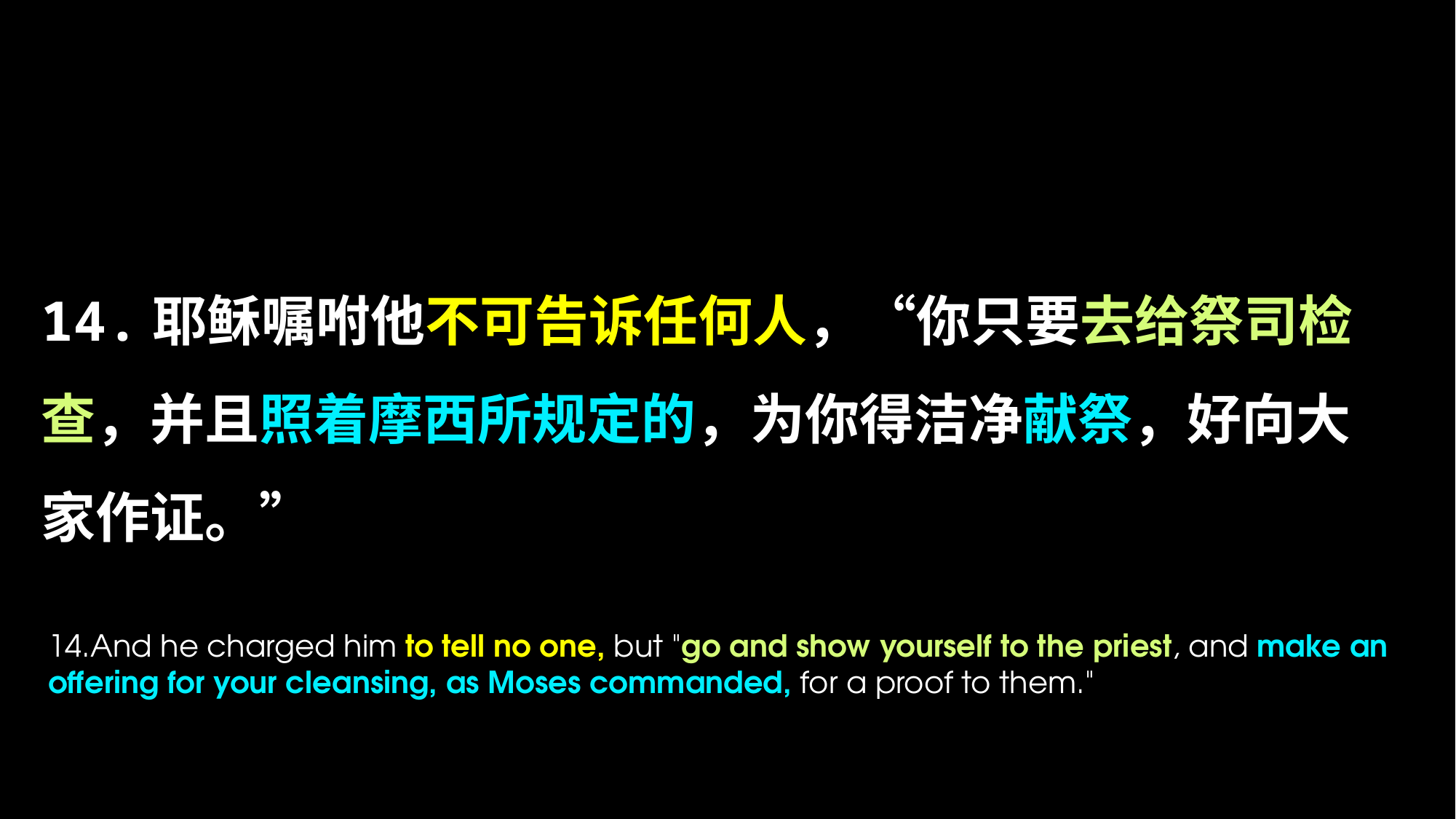

14.耶稣嘱咐他不可告诉任何人，“你只要去给祭司检查，并且照着摩西所规定的，为你得洁净献祭，好向大家作证。”
14.And he charged him to tell no one, but "go and show yourself to the priest, and make an offering for your cleansing, as Moses commanded, for a proof to them."